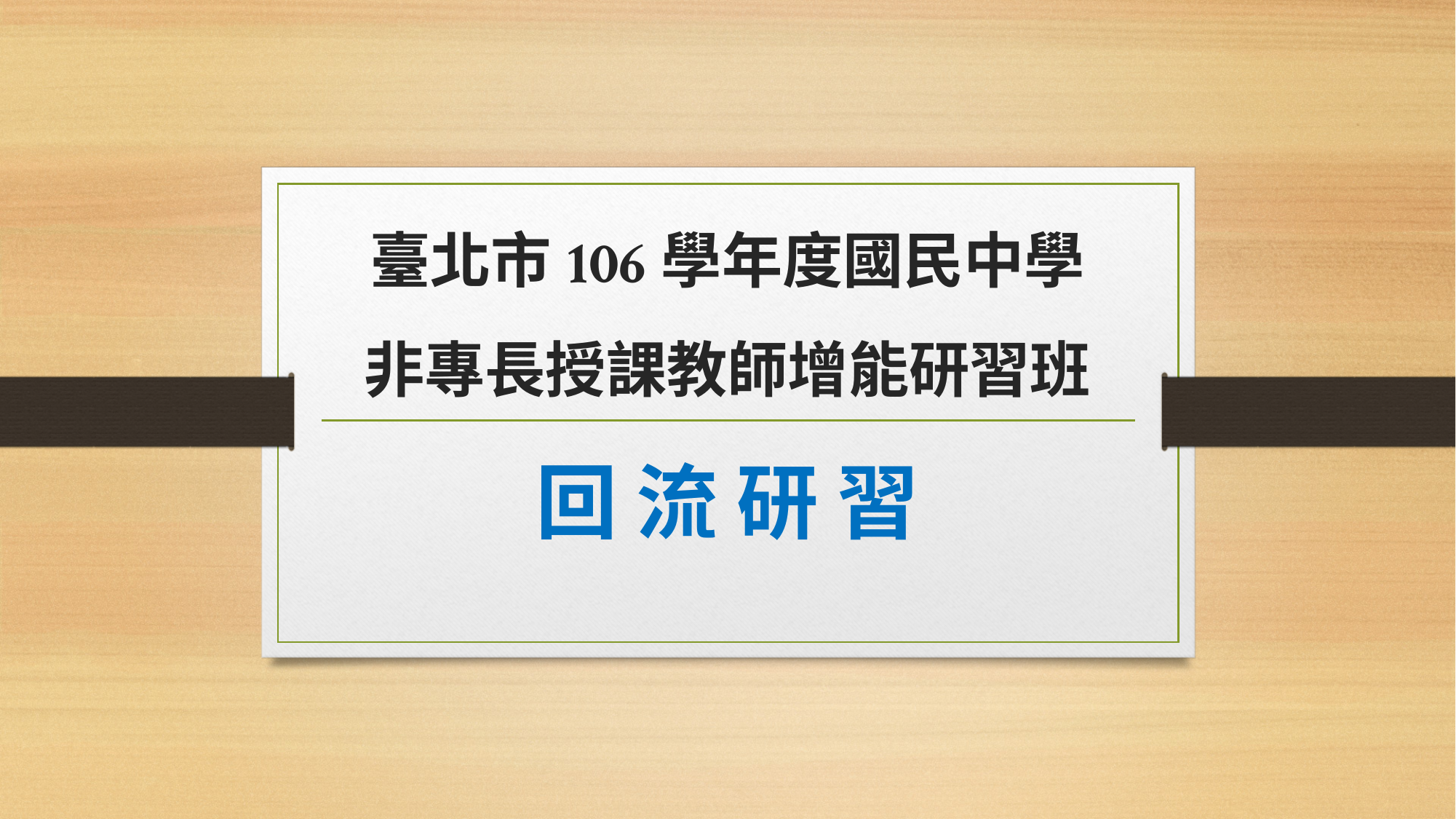

# 臺北市106學年度國民中學 非專長授課教師增能研習班
回 流 研 習